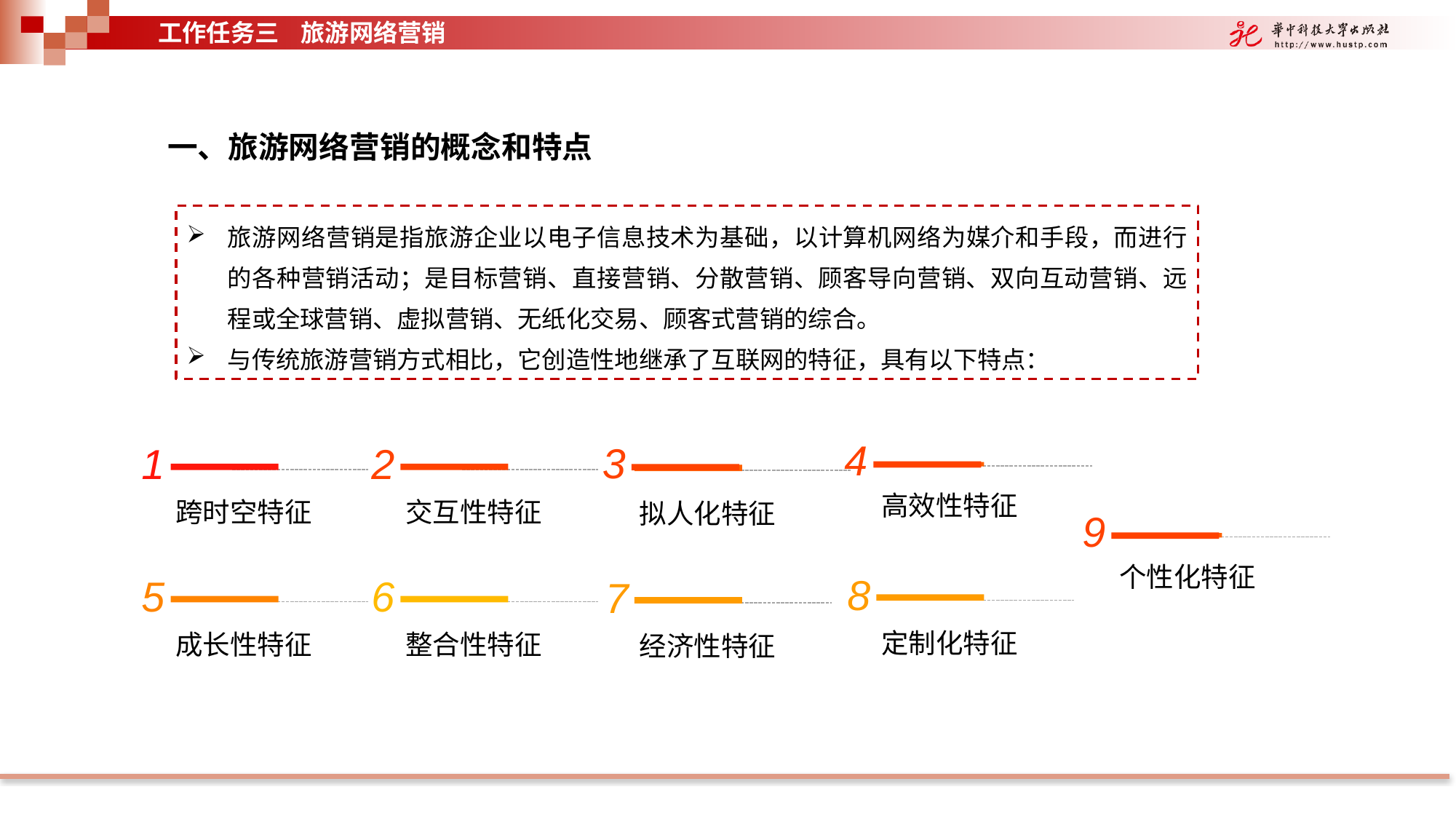

工作任务三    旅游网络营销
一、旅游网络营销的概念和特点
旅游网络营销是指旅游企业以电子信息技术为基础，以计算机网络为媒介和手段，而进行的各种营销活动；是目标营销、直接营销、分散营销、顾客导向营销、双向互动营销、远程或全球营销、虚拟营销、无纸化交易、顾客式营销的综合。
与传统旅游营销方式相比，它创造性地继承了互联网的特征，具有以下特点：
4
3
1
2

高效性特征

拟人化特征
跨时空特征
交互性特征
9

个性化特征
8
5
6
7

定制化特征
成长性特征
整合性特征
经济性特征